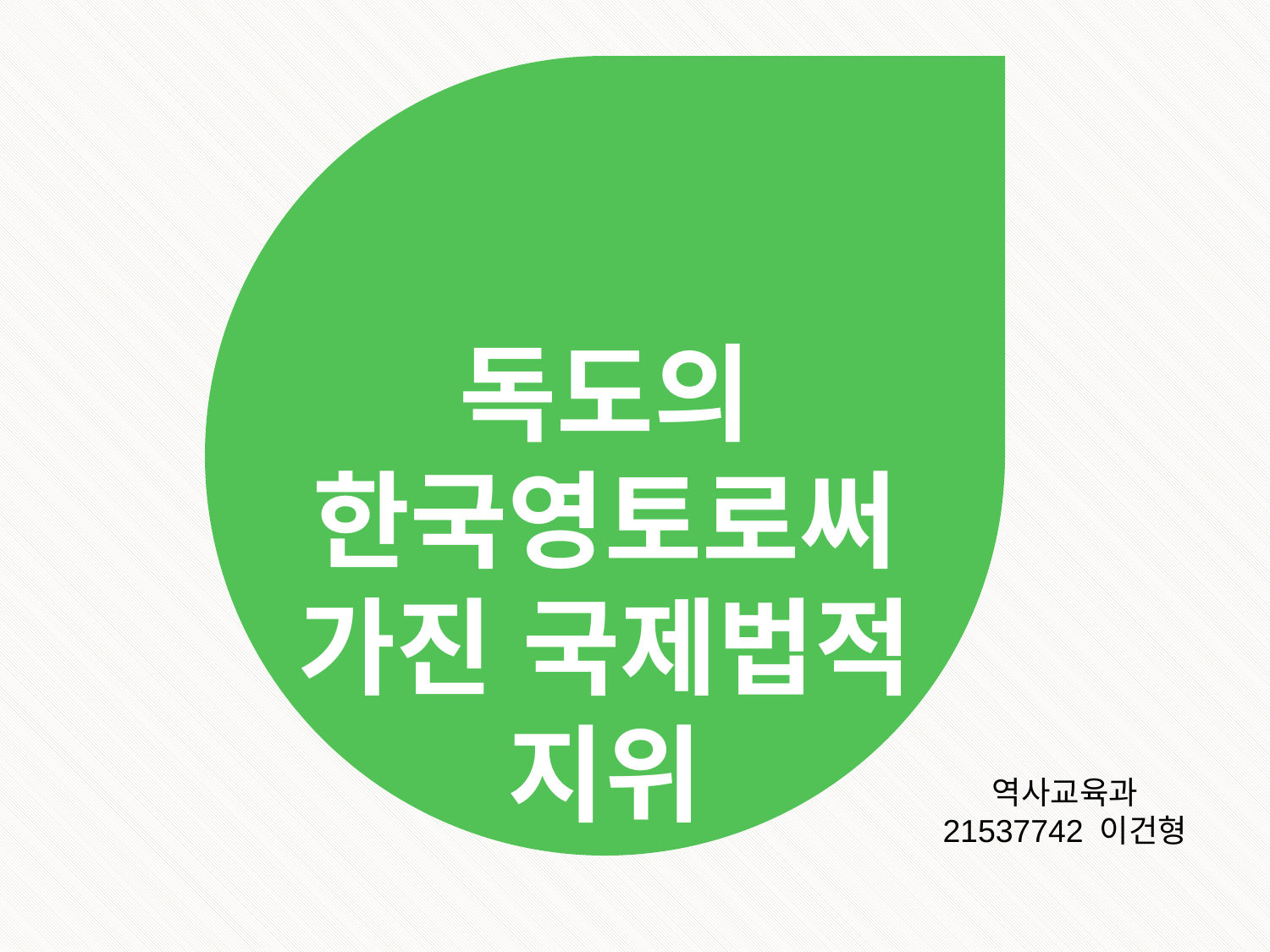

독도의 한국영토로써 가진 국제법적 지위
역사교육과
21537742 이건형